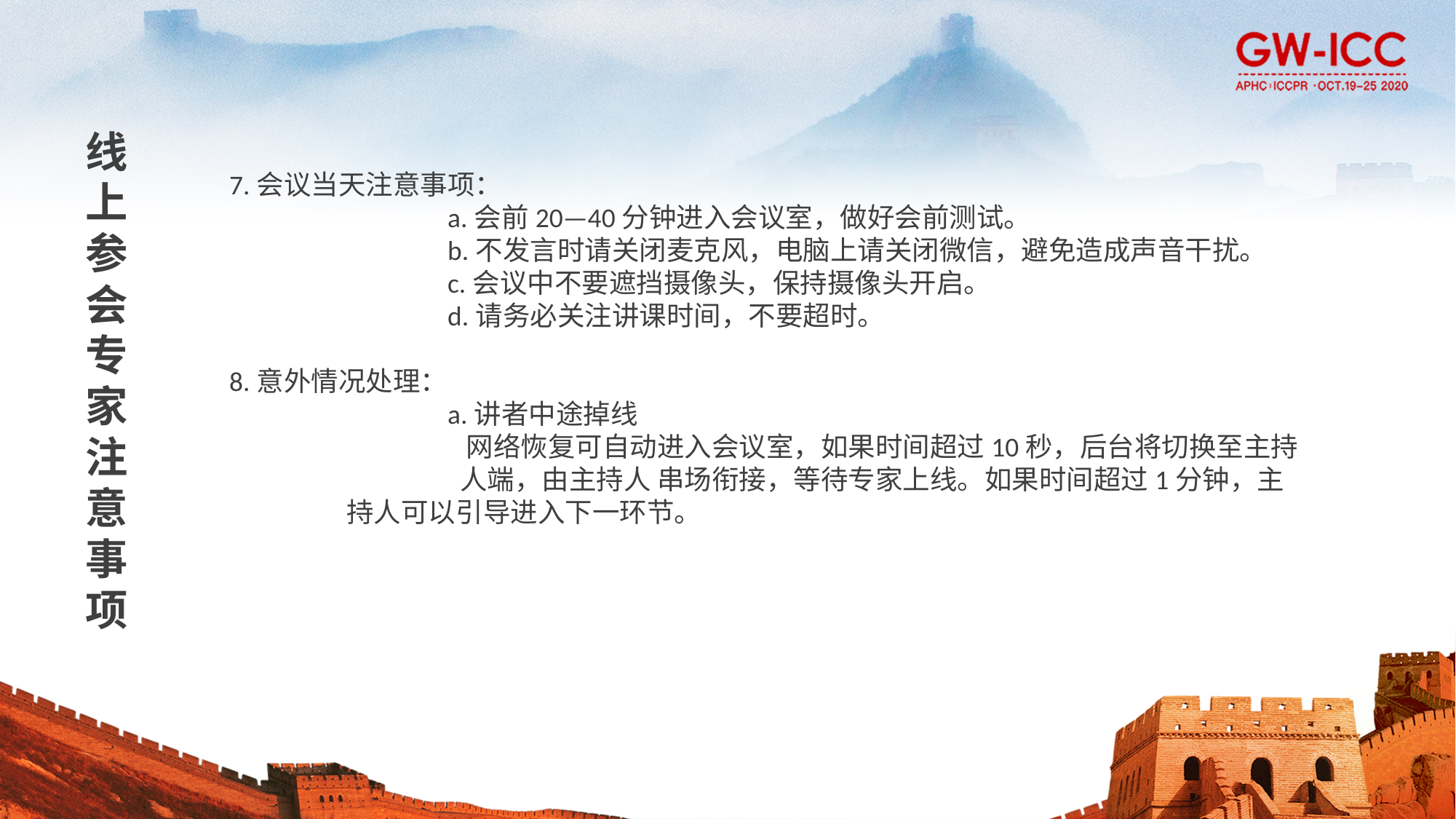

线
上
参
会
专
家
注
意
事
项
7.会议当天注意事项：
		a.会前20—40分钟进入会议室，做好会前测试。
		b.不发言时请关闭麦克风，电脑上请关闭微信，避免造成声音干扰。
		c.会议中不要遮挡摄像头，保持摄像头开启。
		d.请务必关注讲课时间，不要超时。

8.意外情况处理：
		a.讲者中途掉线
		   网络恢复可自动进入会议室，如果时间超过10秒，后台将切换至主持                   		  人端，由主持人 串场衔接，等待专家上线。如果时间超过1分钟，主	                          持人可以引导进入下一环节。